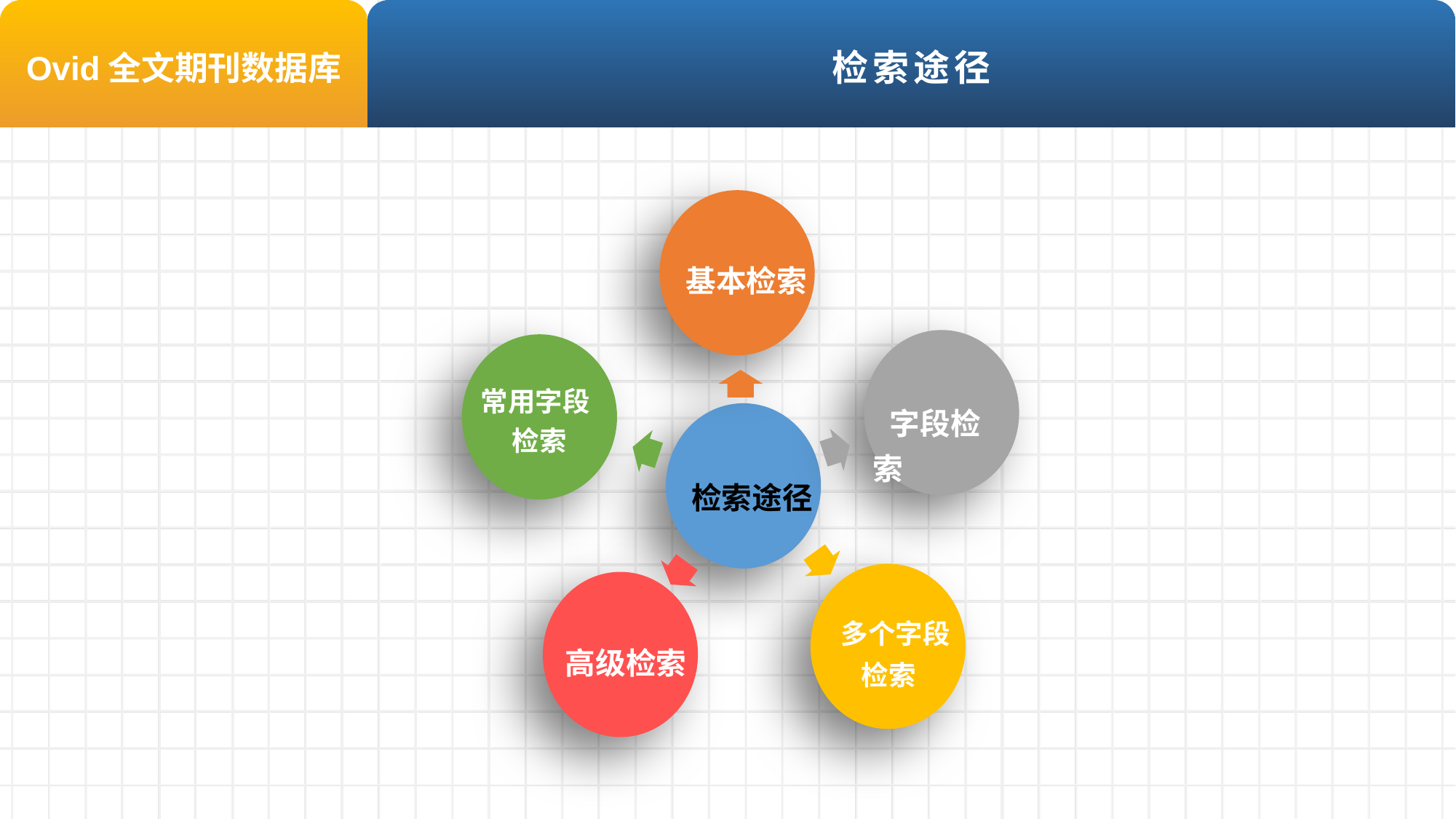

Ovid全文期刊数据库
检索途径

 基本检索

常用字段
    检索
 字段检索

 检索途径

 多个字段
     检索
 高级检索